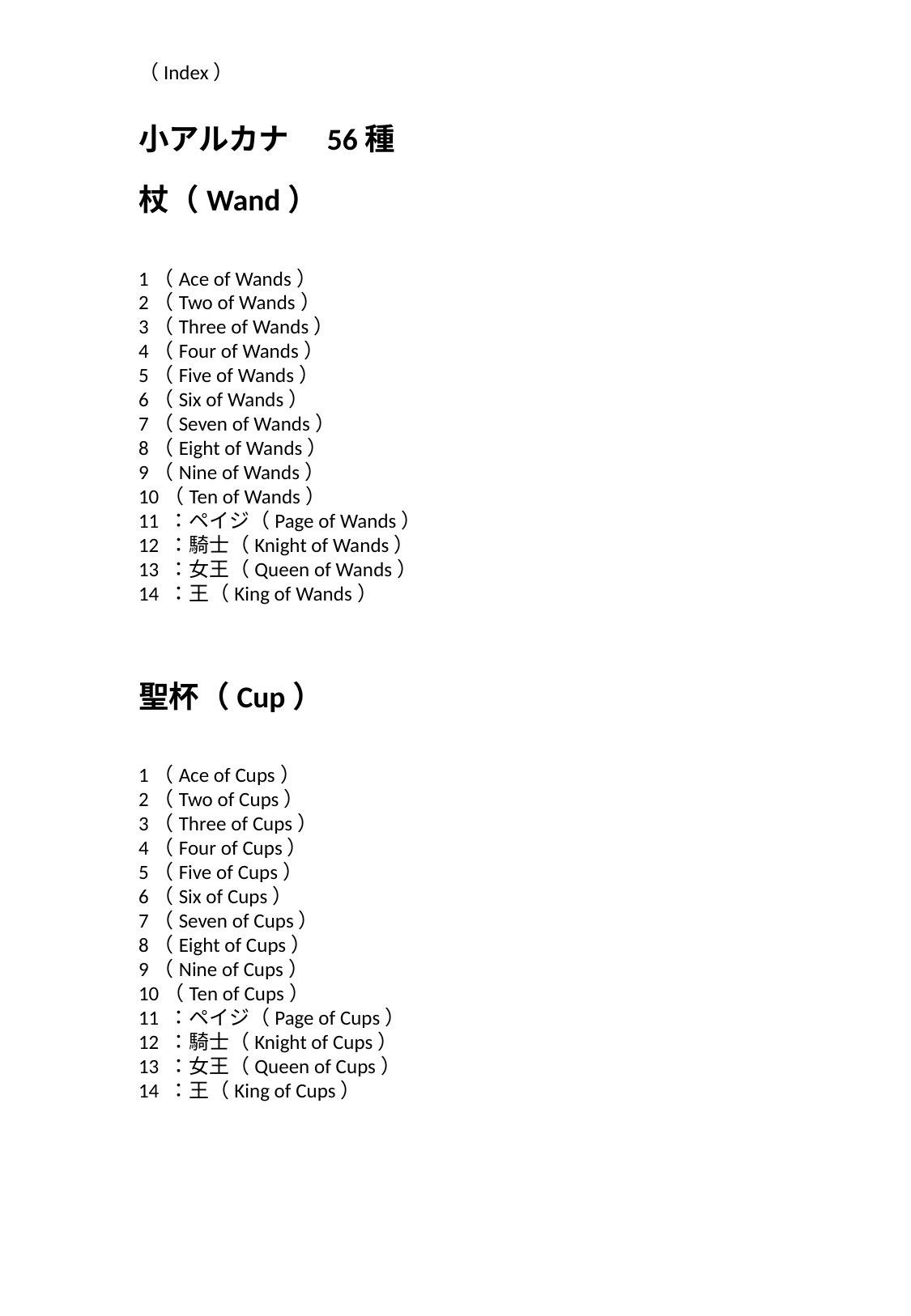

（Index）
小アルカナ　56種

杖（Wand）

1（Ace of Wands）
2（Two of Wands）
3（Three of Wands）
4（Four of Wands）
5（Five of Wands）
6（Six of Wands）
7（Seven of Wands）
8（Eight of Wands）
9（Nine of Wands）
10（Ten of Wands）
11 ：ペイジ（Page of Wands）
12 ：騎士（Knight of Wands）
13 ：女王（Queen of Wands）
14 ：王（King of Wands）

聖杯（Cup）

1（Ace of Cups）
2（Two of Cups）
3（Three of Cups）
4（Four of Cups）
5（Five of Cups）
6（Six of Cups）
7（Seven of Cups）
8（Eight of Cups）
9（Nine of Cups）
10（Ten of Cups）
11 ：ペイジ（Page of Cups）
12 ：騎士（Knight of Cups）
13 ：女王（Queen of Cups）
14 ：王（King of Cups）